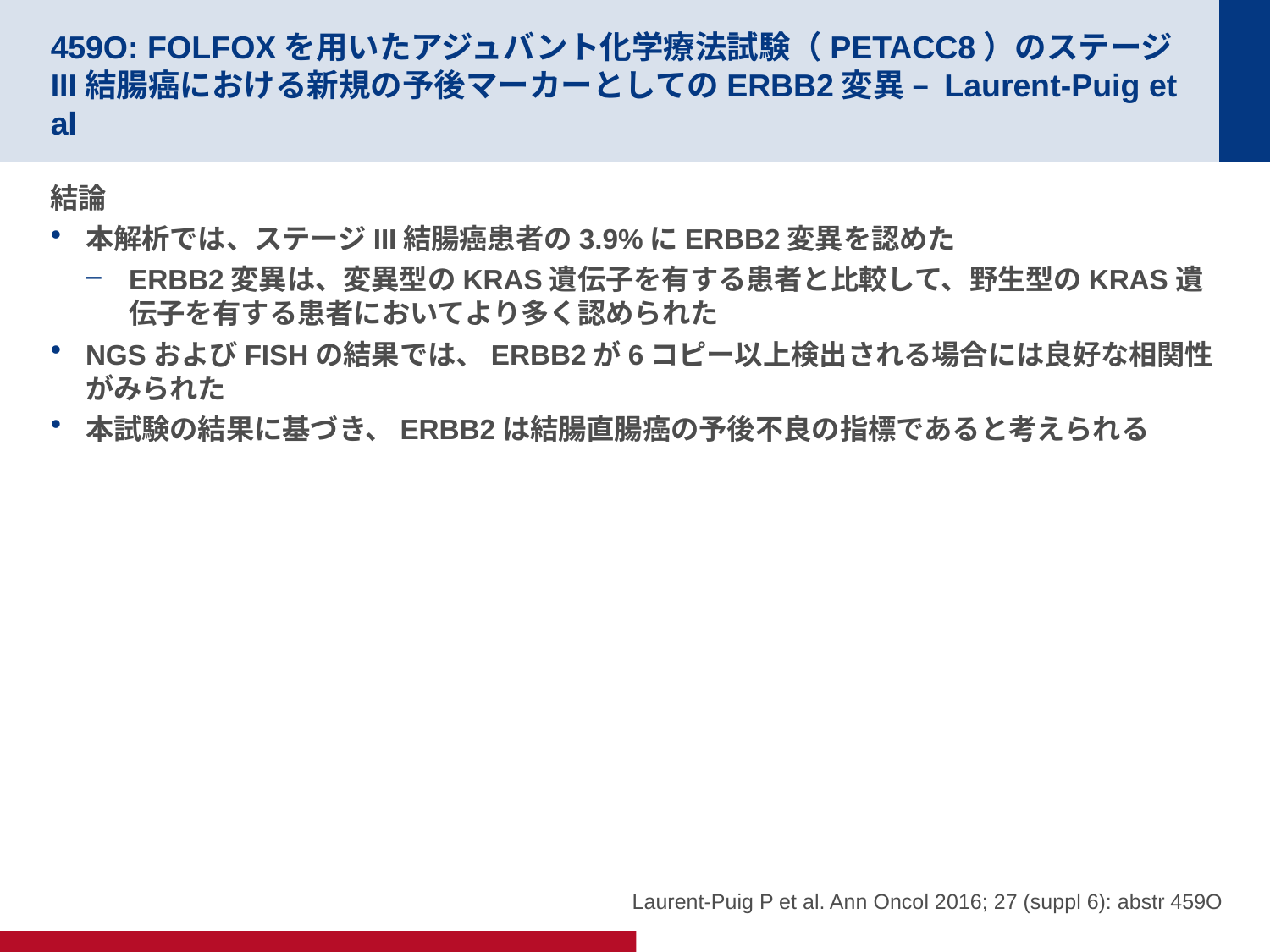

# 459O: FOLFOXを用いたアジュバント化学療法試験（PETACC8）のステージIII結腸癌における新規の予後マーカーとしてのERBB2変異 – Laurent-Puig et al
結論
本解析では、ステージIII結腸癌患者の3.9%にERBB2変異を認めた
ERBB2変異は、変異型のKRAS遺伝子を有する患者と比較して、野生型のKRAS遺伝子を有する患者においてより多く認められた
NGSおよびFISHの結果では、ERBB2が6コピー以上検出される場合には良好な相関性がみられた
本試験の結果に基づき、ERBB2は結腸直腸癌の予後不良の指標であると考えられる
Laurent-Puig P et al. Ann Oncol 2016; 27 (suppl 6): abstr 459O